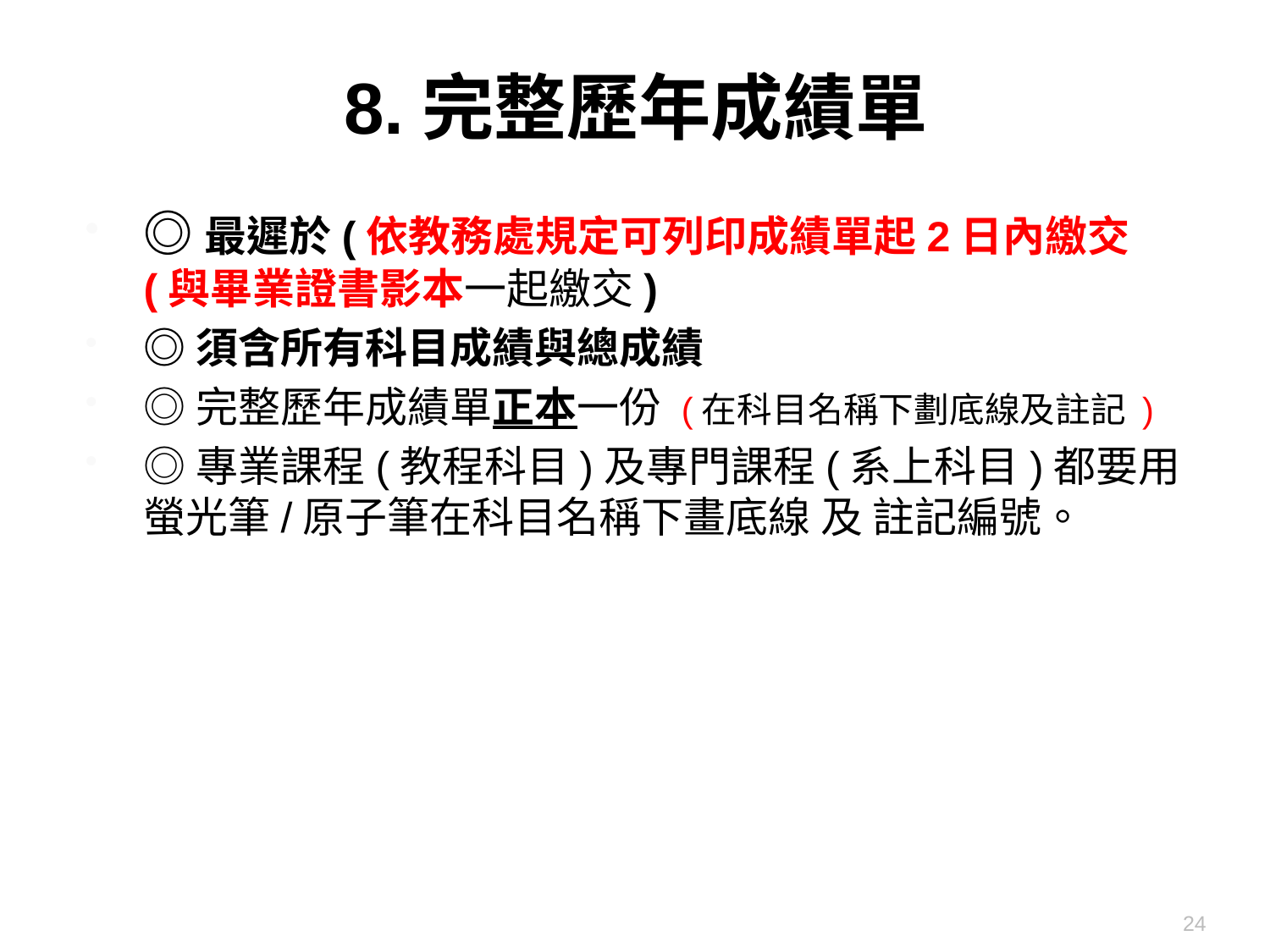

# 8.完整歷年成績單
◎最遲於(依教務處規定可列印成績單起2日內繳交 (與畢業證書影本一起繳交)
◎須含所有科目成績與總成績
◎完整歷年成績單正本一份 (在科目名稱下劃底線及註記 )
◎專業課程(教程科目)及專門課程(系上科目)都要用螢光筆/原子筆在科目名稱下畫底線 及 註記編號。
24